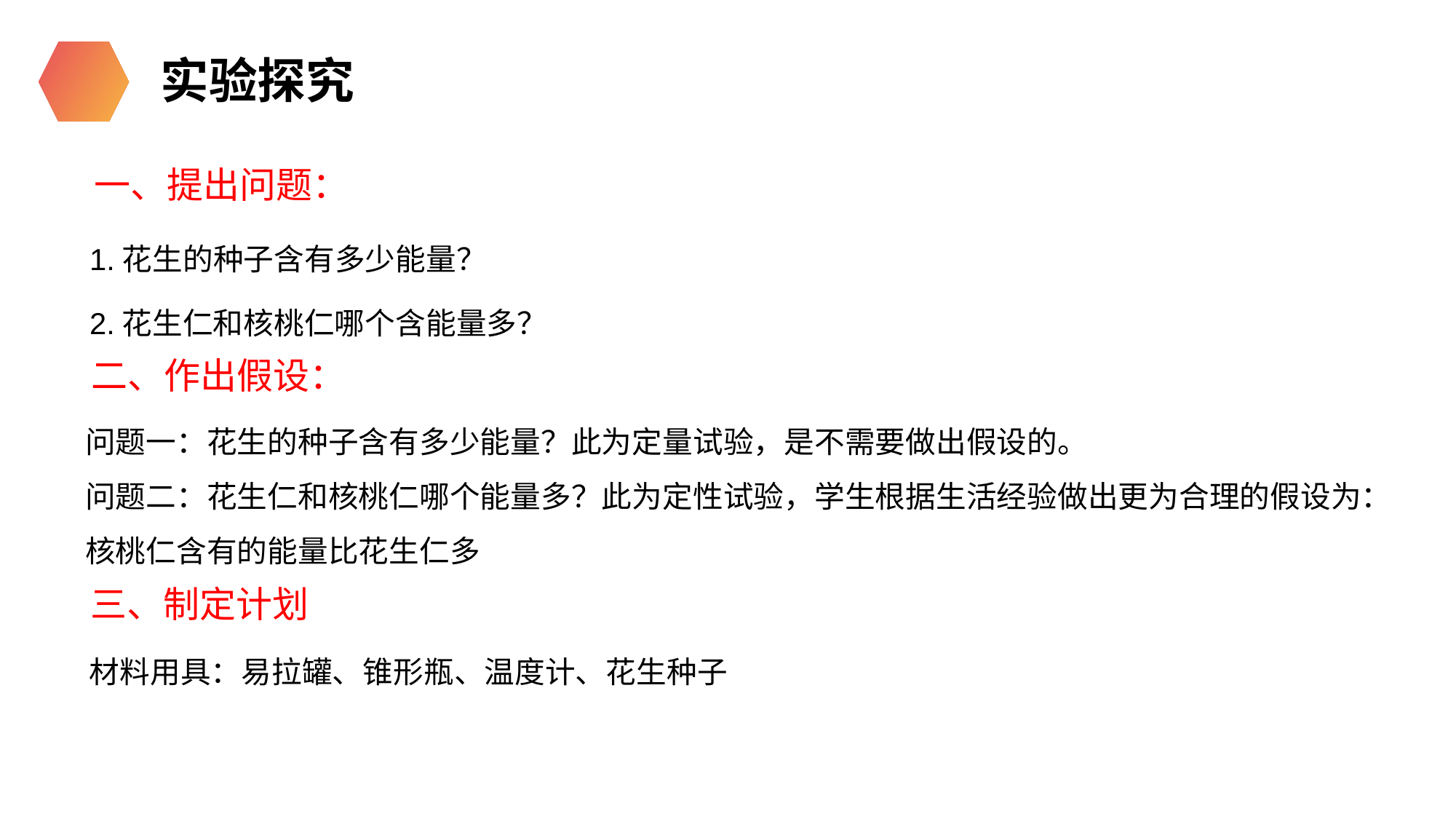

实验探究
一、提出问题：
1.花生的种子含有多少能量？
2.花生仁和核桃仁哪个含能量多？
二、作出假设：
问题一：花生的种子含有多少能量？此为定量试验，是不需要做出假设的。
问题二：花生仁和核桃仁哪个能量多？此为定性试验，学生根据生活经验做出更为合理的假设为：核桃仁含有的能量比花生仁多

三、制定计划
材料用具：易拉罐、锥形瓶、温度计、花生种子